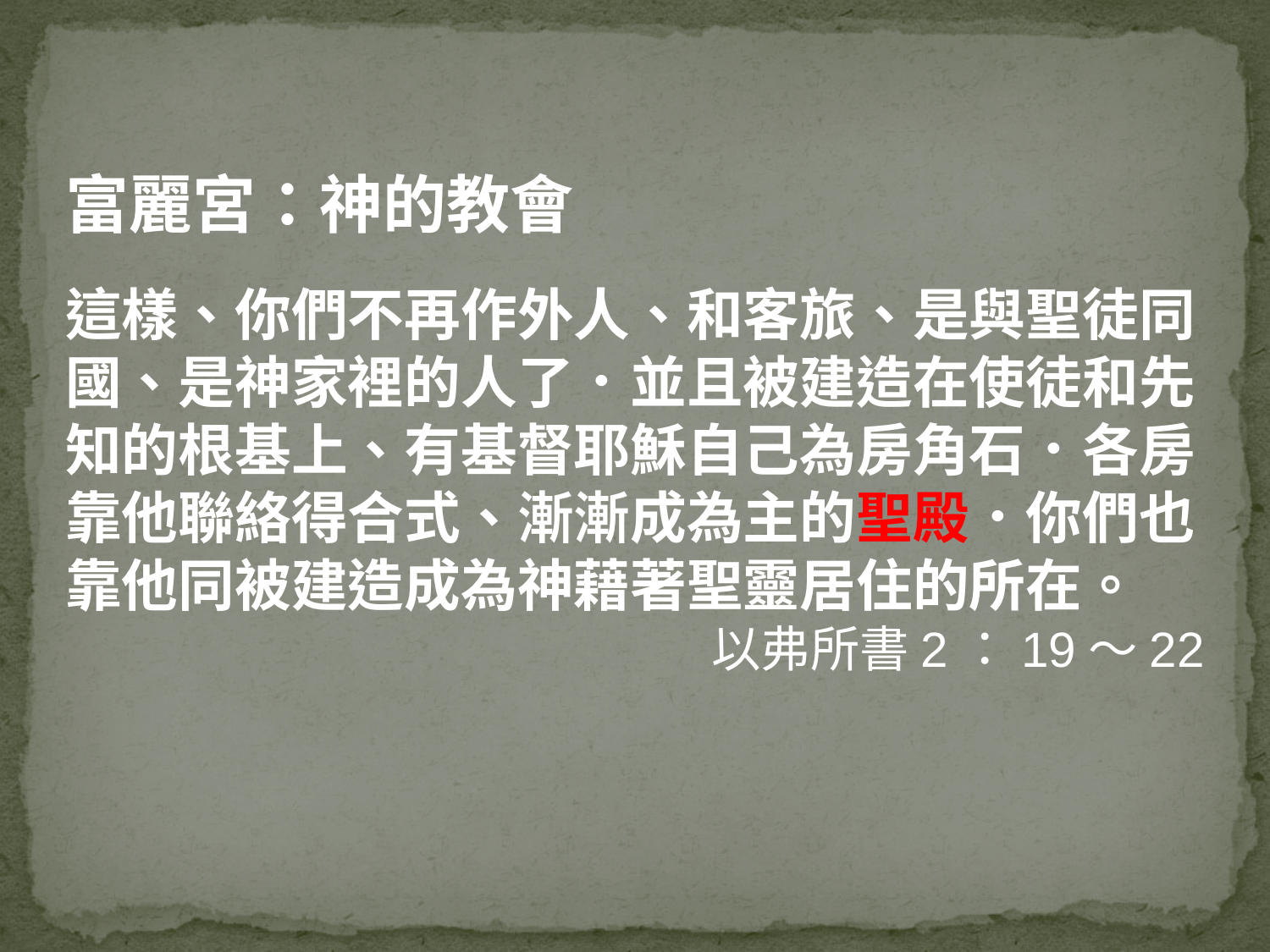

富麗宮：神的教會

這樣、你們不再作外人、和客旅、是與聖徒同國、是神家裡的人了．並且被建造在使徒和先知的根基上、有基督耶穌自己為房角石．各房靠他聯絡得合式、漸漸成為主的聖殿．你們也靠他同被建造成為神藉著聖靈居住的所在。
以弗所書2：19～22